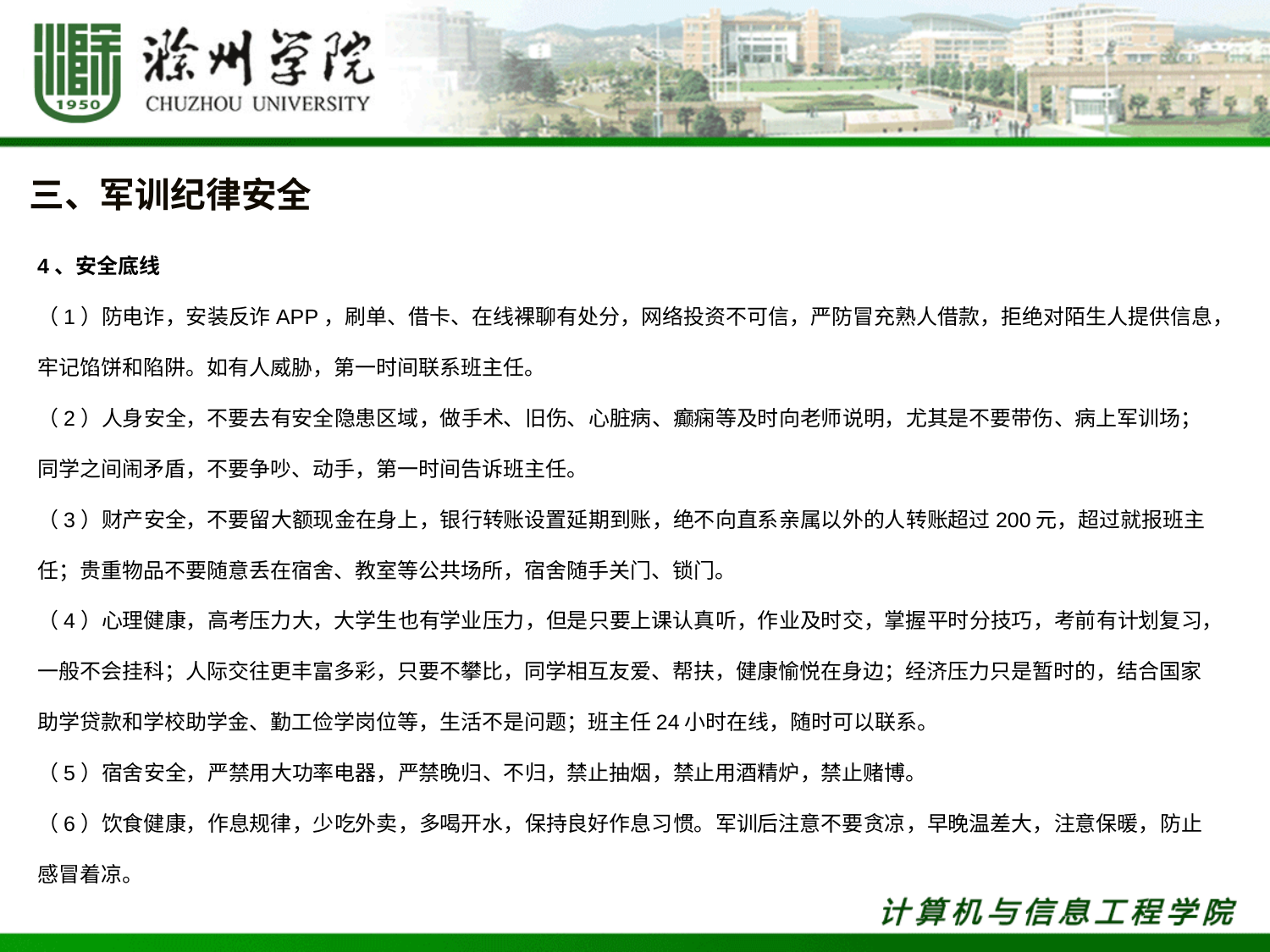

三、军训纪律安全

4、安全底线
（1）防电诈，安装反诈APP，刷单、借卡、在线裸聊有处分，网络投资不可信，严防冒充熟人借款，拒绝对陌生人提供信息，牢记馅饼和陷阱。如有人威胁，第一时间联系班主任。
（2）人身安全，不要去有安全隐患区域，做手术、旧伤、心脏病、癫痫等及时向老师说明，尤其是不要带伤、病上军训场；同学之间闹矛盾，不要争吵、动手，第一时间告诉班主任。
（3）财产安全，不要留大额现金在身上，银行转账设置延期到账，绝不向直系亲属以外的人转账超过200元，超过就报班主任；贵重物品不要随意丢在宿舍、教室等公共场所，宿舍随手关门、锁门。
（4）心理健康，高考压力大，大学生也有学业压力，但是只要上课认真听，作业及时交，掌握平时分技巧，考前有计划复习，一般不会挂科；人际交往更丰富多彩，只要不攀比，同学相互友爱、帮扶，健康愉悦在身边；经济压力只是暂时的，结合国家助学贷款和学校助学金、勤工俭学岗位等，生活不是问题；班主任24小时在线，随时可以联系。
（5）宿舍安全，严禁用大功率电器，严禁晚归、不归，禁止抽烟，禁止用酒精炉，禁止赌博。
（6）饮食健康，作息规律，少吃外卖，多喝开水，保持良好作息习惯。军训后注意不要贪凉，早晚温差大，注意保暖，防止感冒着凉。